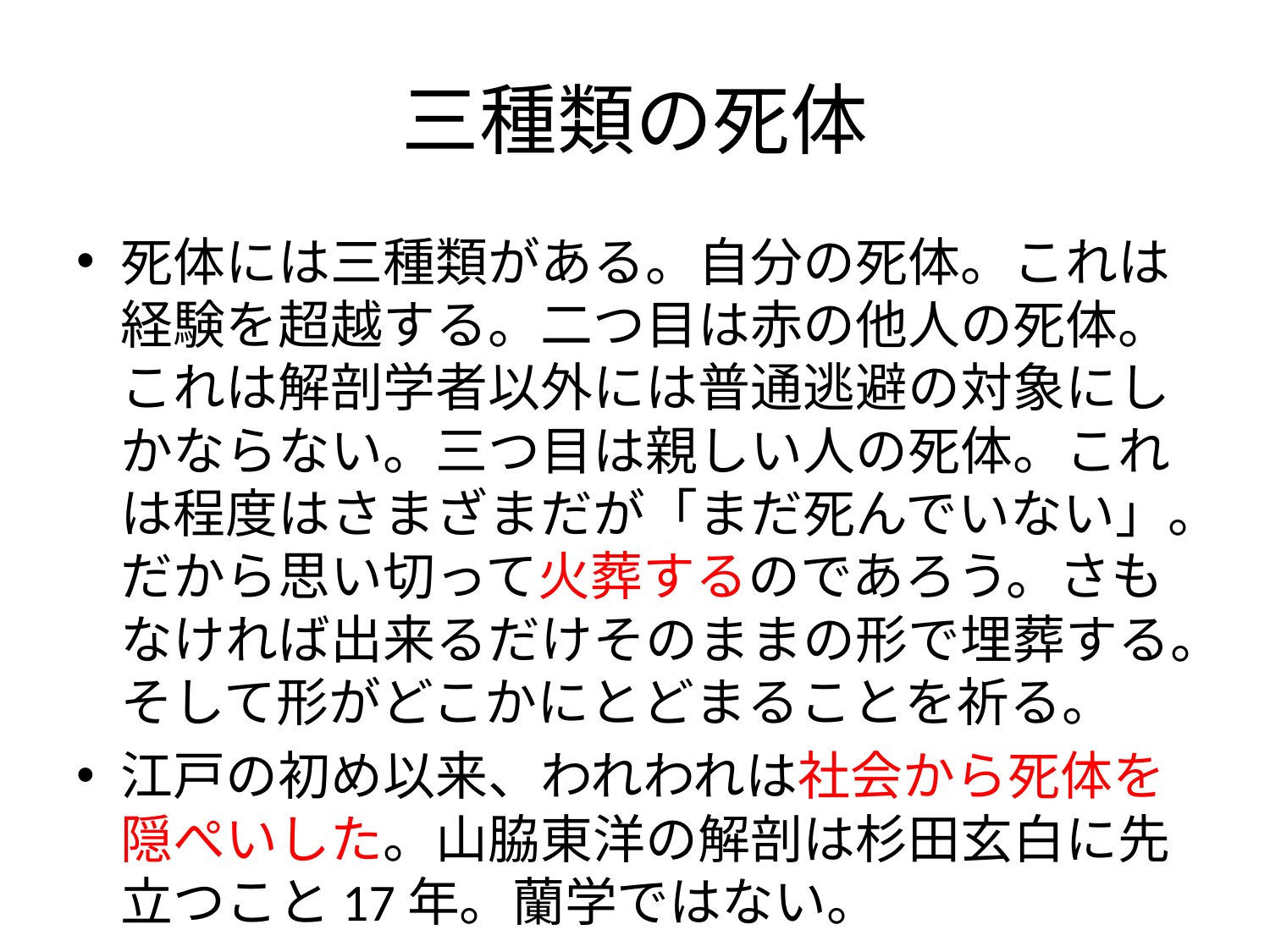

# 三種類の死体
死体には三種類がある。自分の死体。これは経験を超越する。二つ目は赤の他人の死体。これは解剖学者以外には普通逃避の対象にしかならない。三つ目は親しい人の死体。これは程度はさまざまだが「まだ死んでいない」。だから思い切って火葬するのであろう。さもなければ出来るだけそのままの形で埋葬する。そして形がどこかにとどまることを祈る。
江戸の初め以来、われわれは社会から死体を隠ぺいした。山脇東洋の解剖は杉田玄白に先立つこと17年。蘭学ではない。